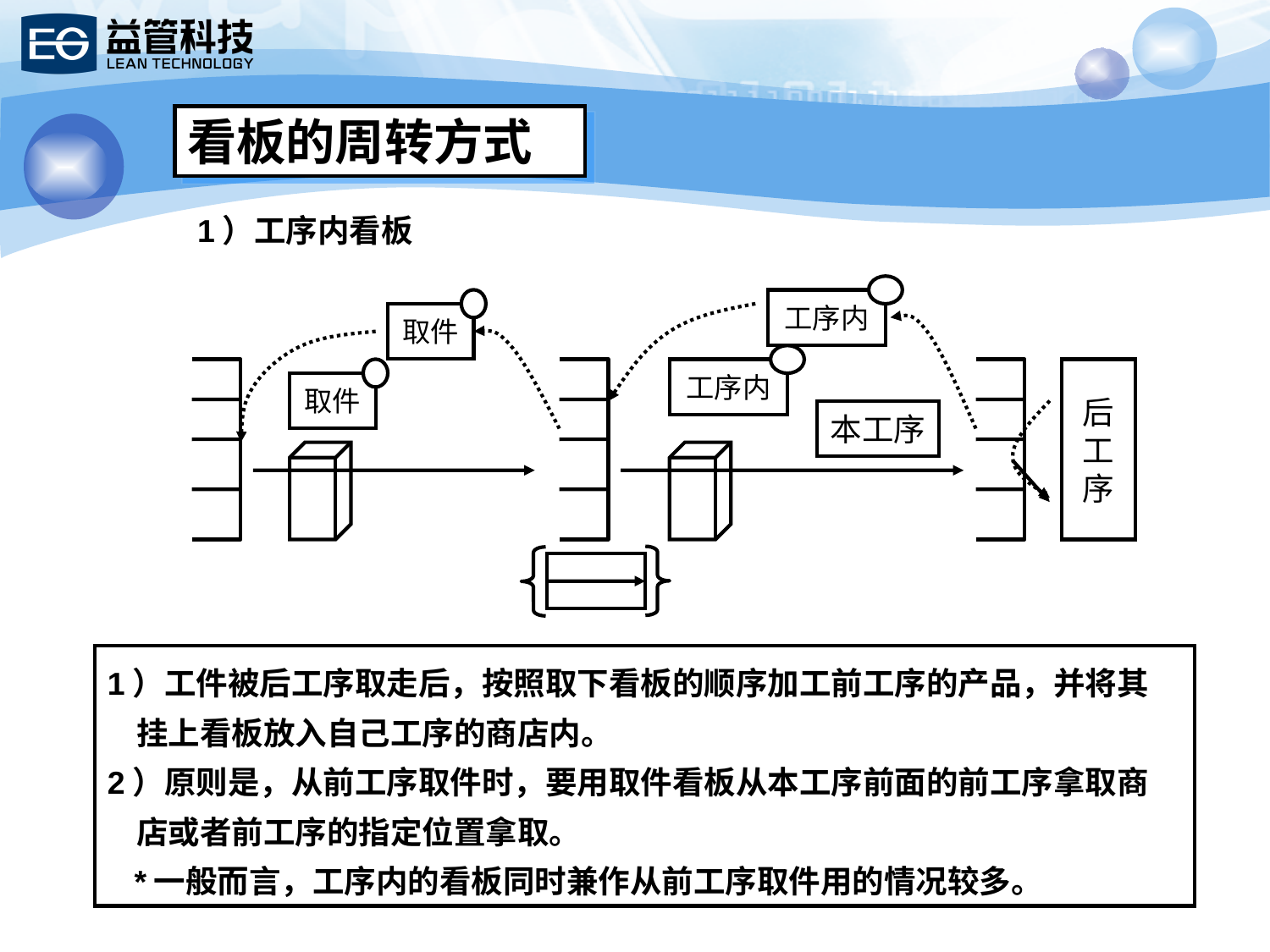

看板的周转方式
1）工序内看板

工序内

取件

前工序商店
本工序商店

工序内

取件

后工序
本工序

从前工序产品指定位置

1）工件被后工序取走后，按照取下看板的顺序加工前工序的产品，并将其
   挂上看板放入自己工序的商店内。
2）原则是，从前工序取件时，要用取件看板从本工序前面的前工序拿取商
   店或者前工序的指定位置拿取。
   *一般而言，工序内的看板同时兼作从前工序取件用的情况较多。